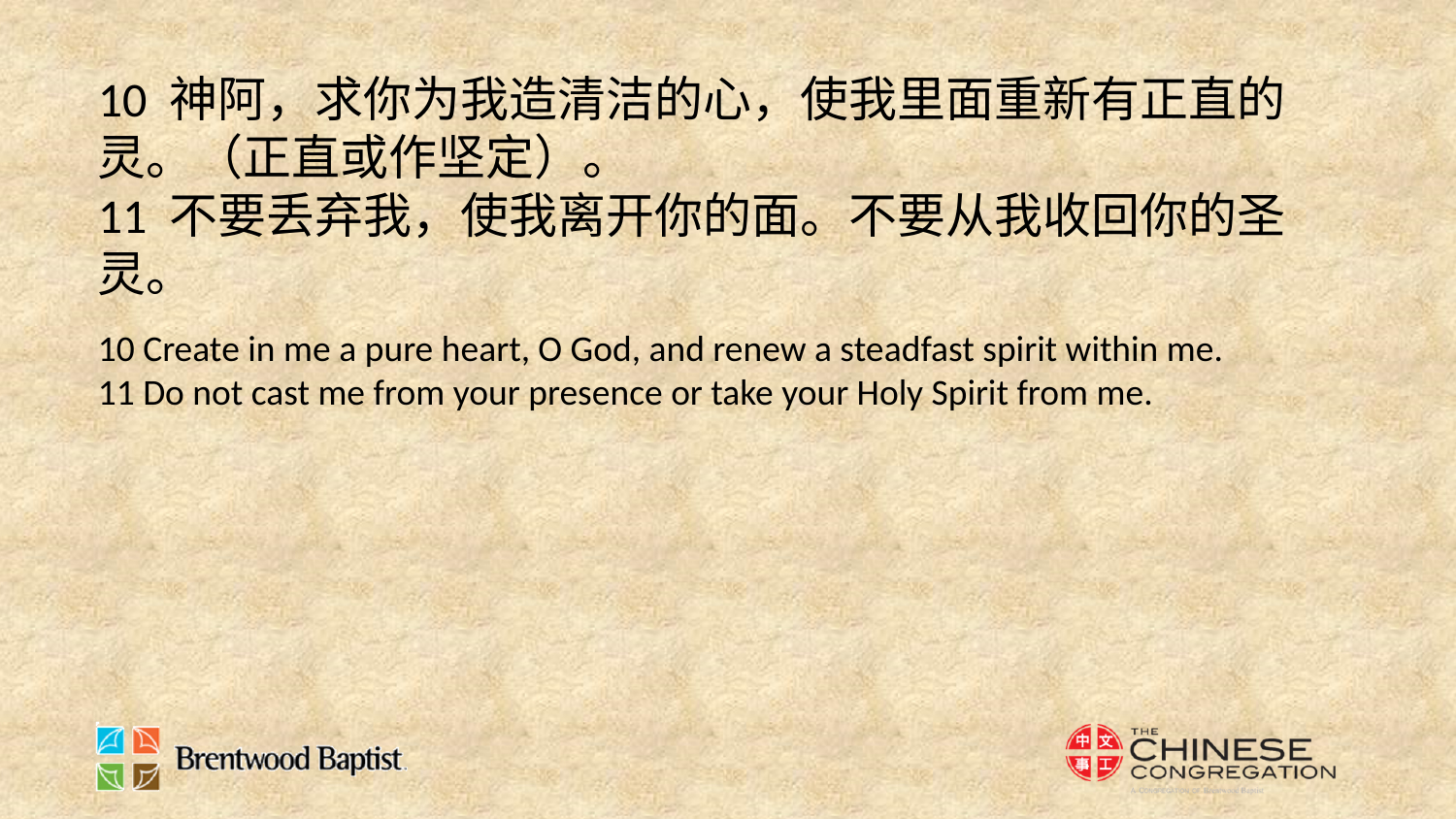

10 神阿，求你为我造清洁的心，使我里面重新有正直的灵。（正直或作坚定）。
11 不要丢弃我，使我离开你的面。不要从我收回你的圣灵。

10 Create in me a pure heart, O God, and renew a steadfast spirit within me.
11 Do not cast me from your presence or take your Holy Spirit from me.